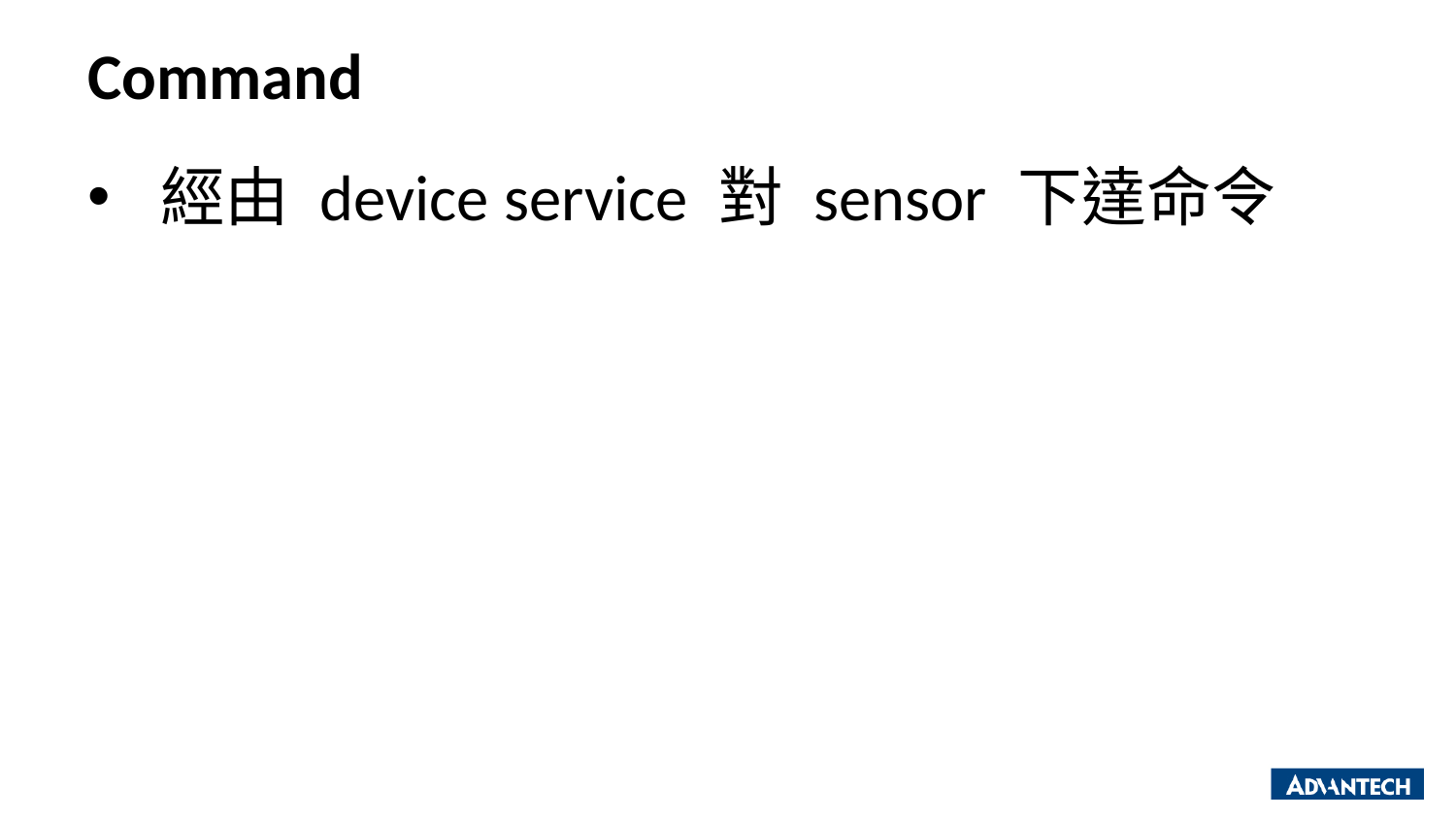

# Command
經由 device service 對 sensor 下達命令